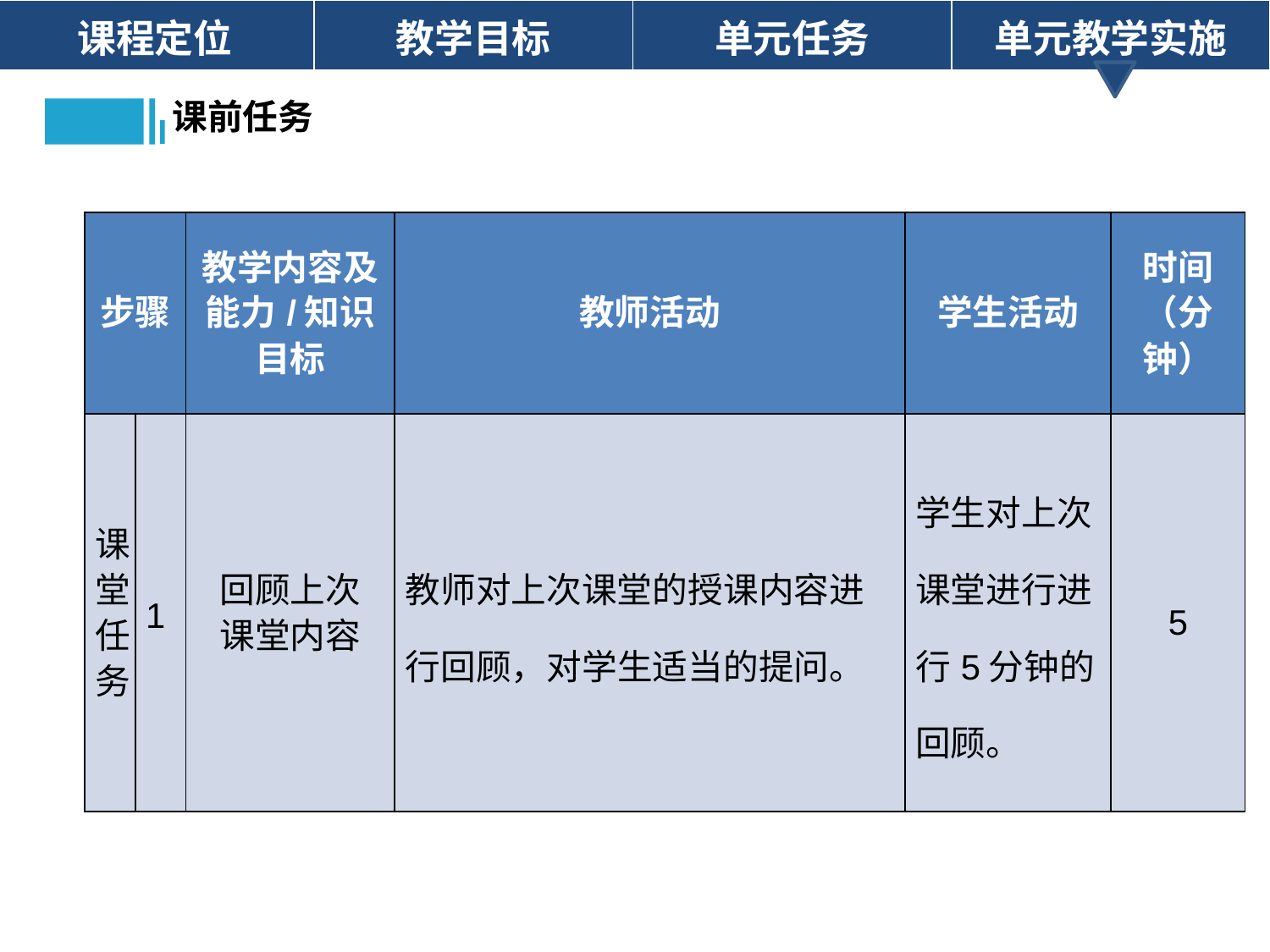

| 课程定位 | 教学目标 | 单元任务 | 单元教学实施 |
| --- | --- | --- | --- |

课前任务

| 步骤 |  | 教学内容及能力/知识目标 | 教师活动 | 学生活动 | 时间（分钟） |
| --- | --- | --- | --- | --- | --- |
| 课堂任务 | 1 | 回顾上次 课堂内容 | 教师对上次课堂的授课内容进行回顾，对学生适当的提问。 | 学生对上次课堂进行进行5分钟的回顾。 | 5 |